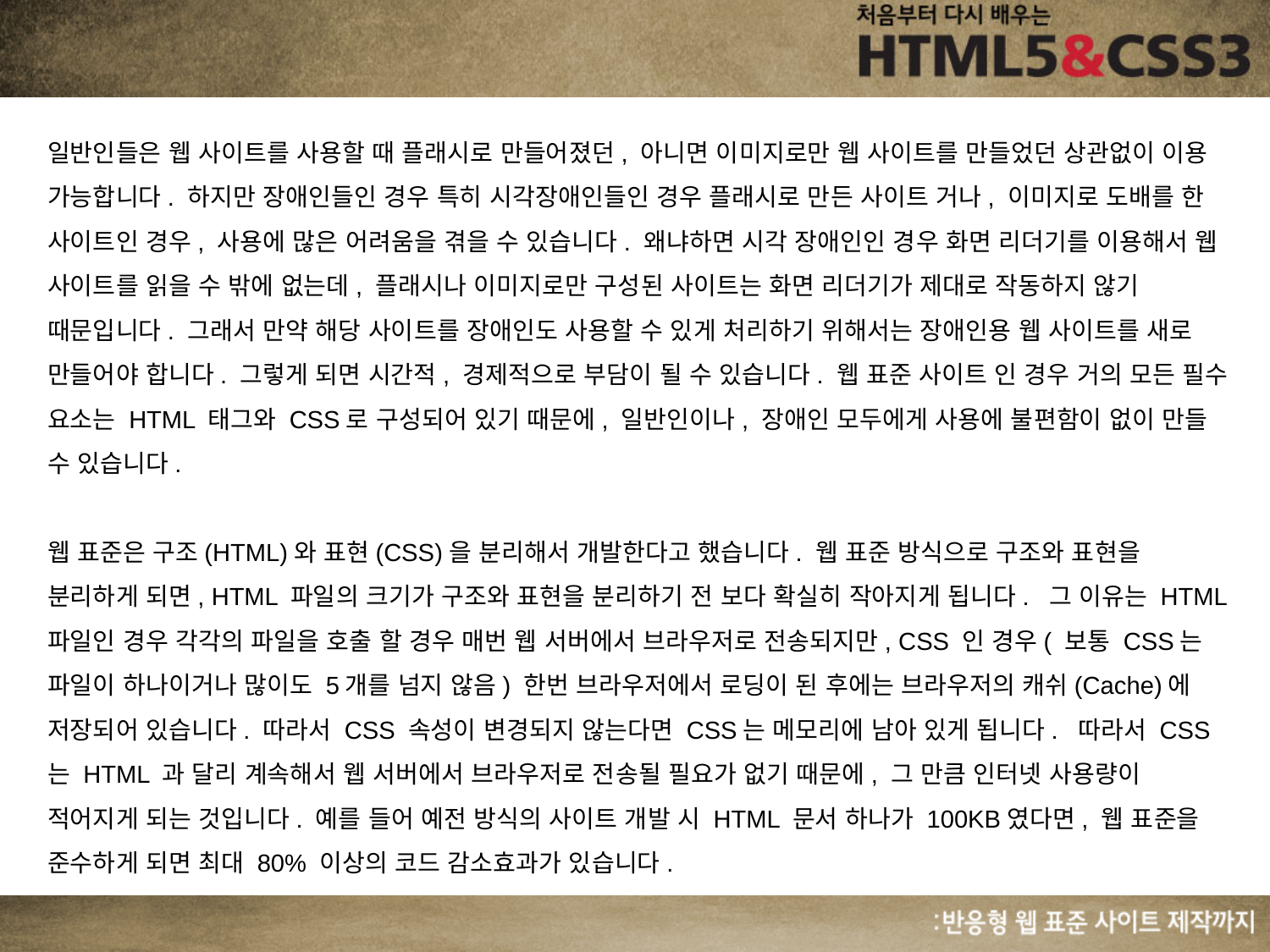

일반인들은 웹 사이트를 사용할 때 플래시로 만들어졌던, 아니면 이미지로만 웹 사이트를 만들었던 상관없이 이용 가능합니다. 하지만 장애인들인 경우 특히 시각장애인들인 경우 플래시로 만든 사이트 거나, 이미지로 도배를 한 사이트인 경우, 사용에 많은 어려움을 겪을 수 있습니다. 왜냐하면 시각 장애인인 경우 화면 리더기를 이용해서 웹 사이트를 읽을 수 밖에 없는데, 플래시나 이미지로만 구성된 사이트는 화면 리더기가 제대로 작동하지 않기 때문입니다. 그래서 만약 해당 사이트를 장애인도 사용할 수 있게 처리하기 위해서는 장애인용 웹 사이트를 새로 만들어야 합니다. 그렇게 되면 시간적, 경제적으로 부담이 될 수 있습니다. 웹 표준 사이트 인 경우 거의 모든 필수 요소는 HTML 태그와 CSS로 구성되어 있기 때문에, 일반인이나, 장애인 모두에게 사용에 불편함이 없이 만들 수 있습니다.

웹 표준은 구조(HTML)와 표현(CSS)을 분리해서 개발한다고 했습니다. 웹 표준 방식으로 구조와 표현을 분리하게 되면, HTML 파일의 크기가 구조와 표현을 분리하기 전 보다 확실히 작아지게 됩니다.  그 이유는 HTML 파일인 경우 각각의 파일을 호출 할 경우 매번 웹 서버에서 브라우저로 전송되지만, CSS 인 경우( 보통 CSS는 파일이 하나이거나 많이도 5개를 넘지 않음) 한번 브라우저에서 로딩이 된 후에는 브라우저의 캐쉬(Cache)에 저장되어 있습니다. 따라서 CSS 속성이 변경되지 않는다면 CSS는 메모리에 남아 있게 됩니다.  따라서 CSS는 HTML 과 달리 계속해서 웹 서버에서 브라우저로 전송될 필요가 없기 때문에, 그 만큼 인터넷 사용량이 적어지게 되는 것입니다. 예를 들어 예전 방식의 사이트 개발 시 HTML 문서 하나가 100KB였다면, 웹 표준을 준수하게 되면 최대 80% 이상의 코드 감소효과가 있습니다.